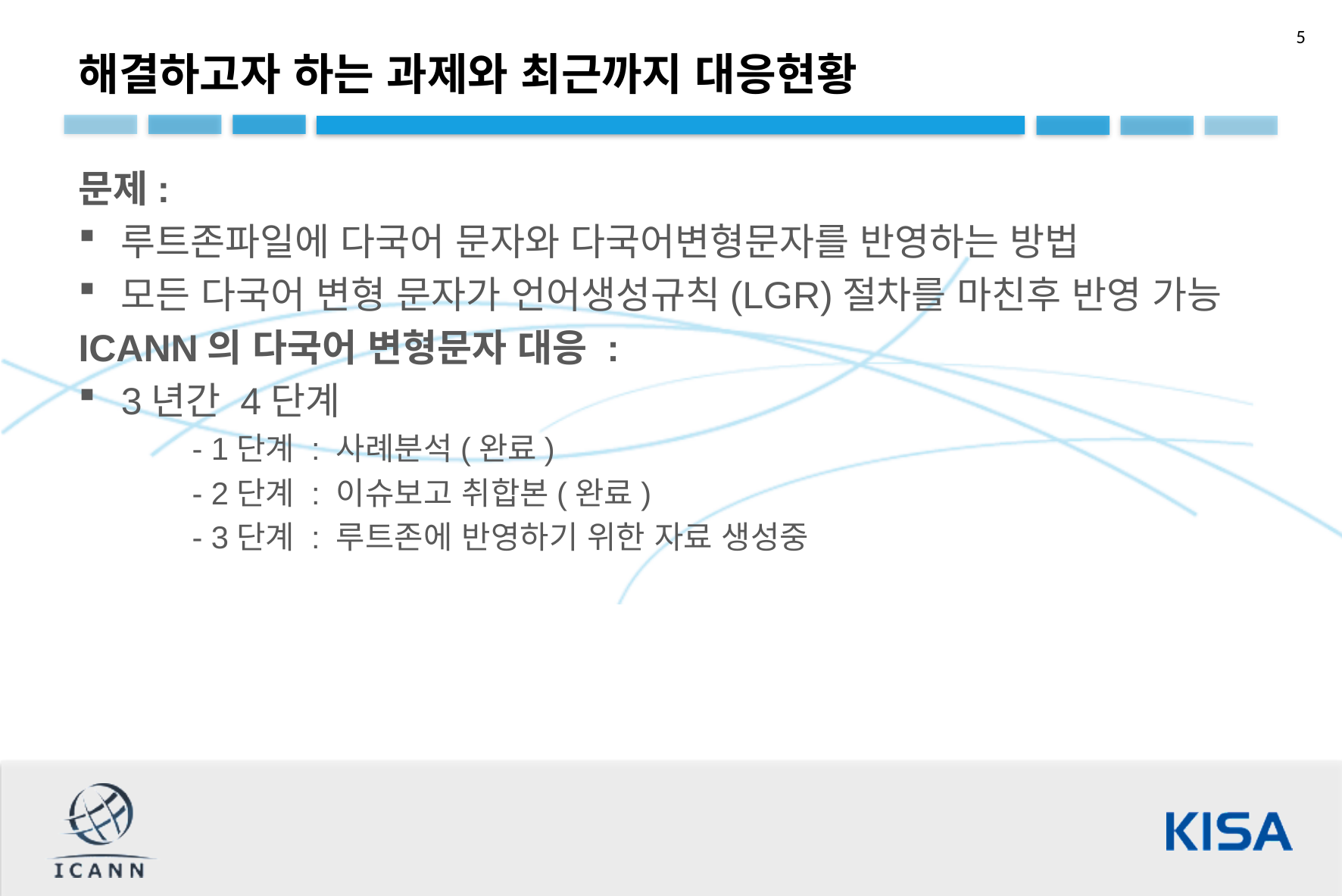

해결하고자 하는 과제와 최근까지 대응현황
문제:
루트존파일에 다국어 문자와 다국어변형문자를 반영하는 방법
모든 다국어 변형 문자가 언어생성규칙(LGR)절차를 마친후 반영 가능
ICANN의 다국어 변형문자 대응 :
3년간 4단계
	- 1단계 : 사례분석(완료)
	- 2단계 : 이슈보고 취합본(완료)
	- 3단계 : 루트존에 반영하기 위한 자료 생성중